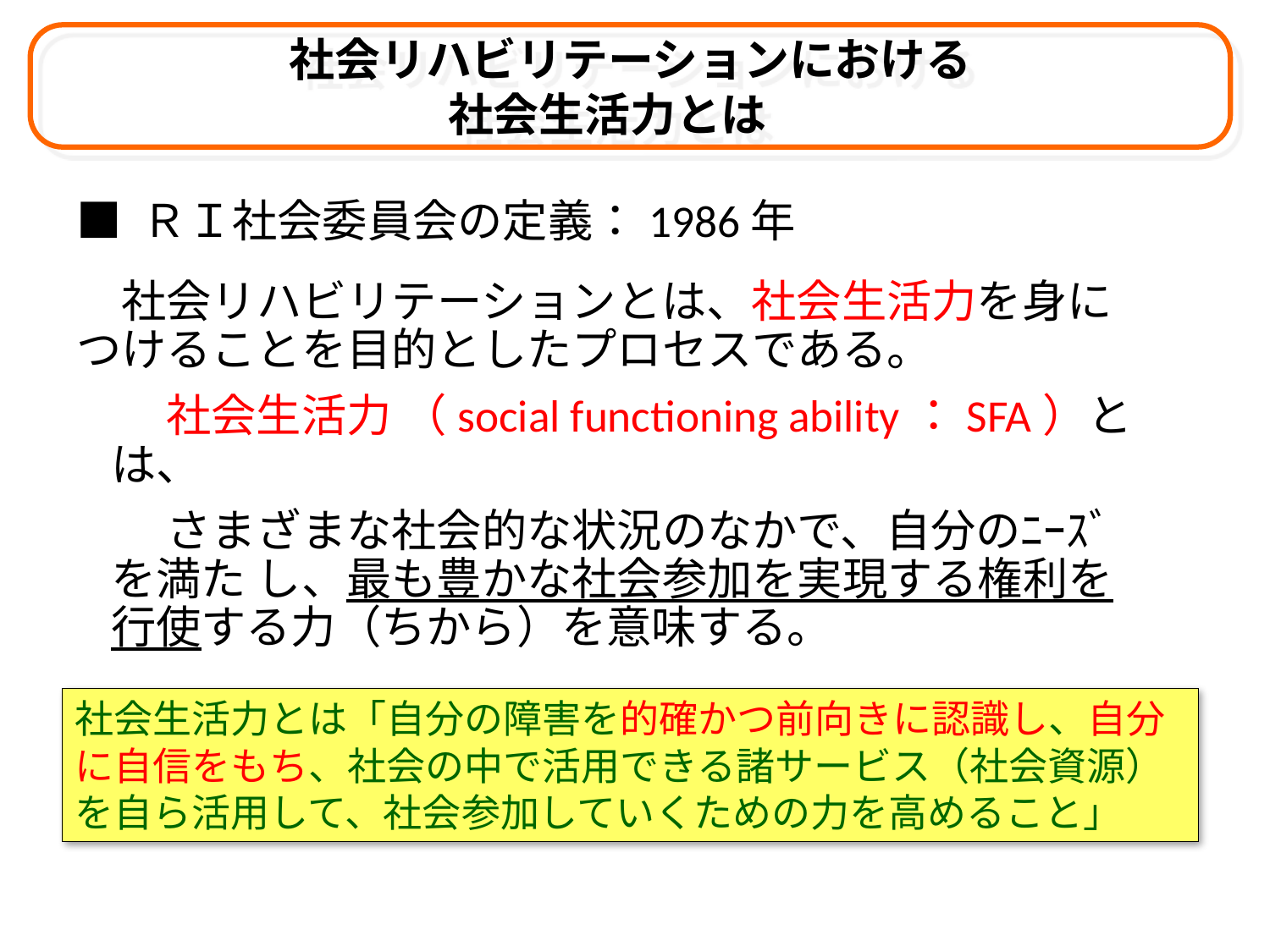

社会リハビリテーションにおける
社会生活力とは
■ ＲＩ社会委員会の定義：1986年
　社会リハビリテーションとは、社会生活力を身につけることを目的としたプロセスである。
　　社会生活力 （social functioning ability：SFA）とは、
　　さまざまな社会的な状況のなかで、自分のﾆｰｽﾞを満た し、最も豊かな社会参加を実現する権利を行使する力（ちから）を意味する。

社会生活力とは「自分の障害を的確かつ前向きに認識し、自分に自信をもち、社会の中で活用できる諸サービス（社会資源）を自ら活用して、社会参加していくための力を高めること」